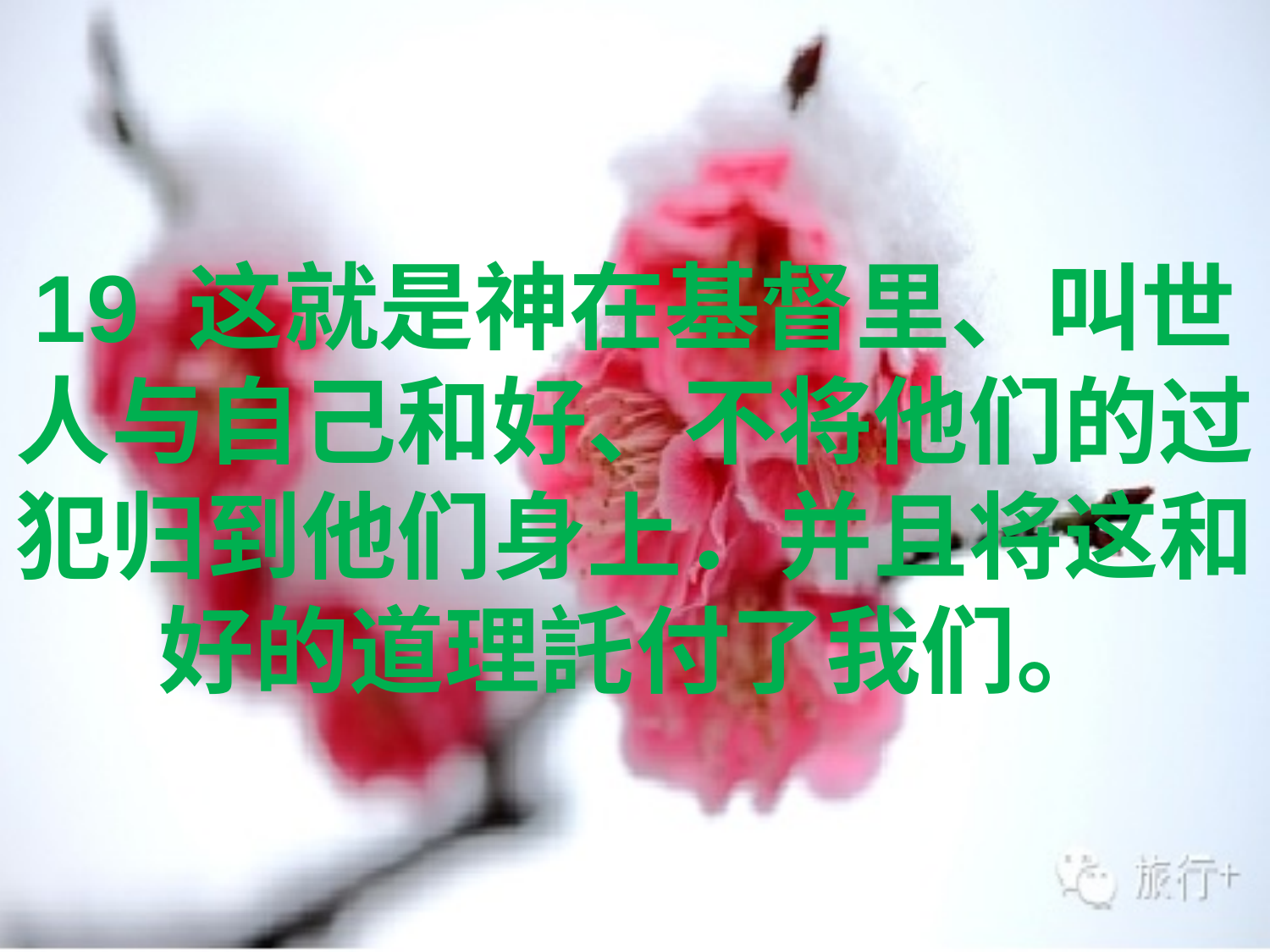

19 这就是神在基督里、叫世人与自己和好、不将他们的过犯归到他们身上．并且将这和好的道理託付了我们。